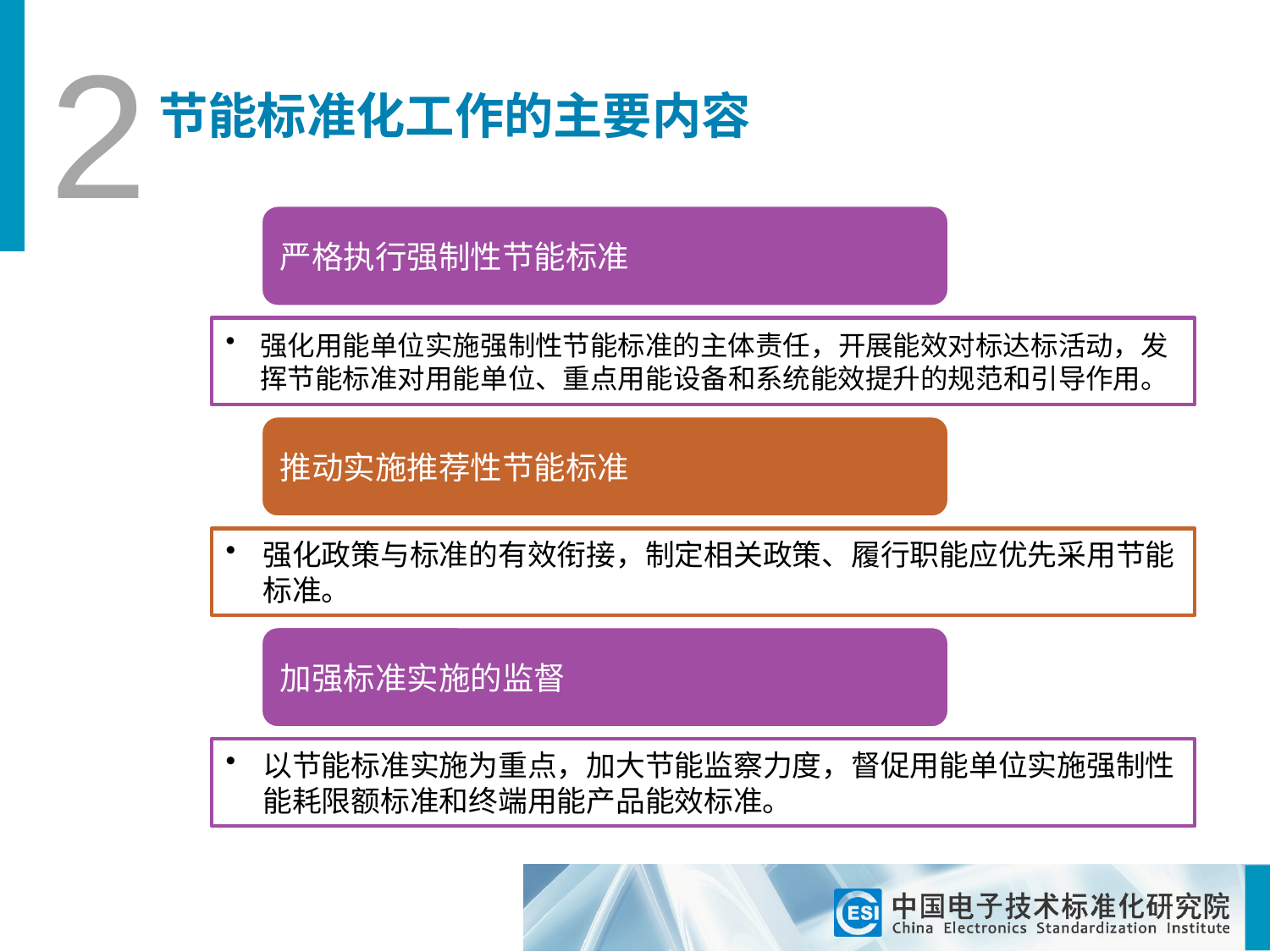

2
节能标准化工作的主要内容
严格执行强制性节能标准
推动实施推荐性节能标准
加强标准实施的监督
强化用能单位实施强制性节能标准的主体责任，开展能效对标达标活动，发挥节能标准对用能单位、重点用能设备和系统能效提升的规范和引导作用。
强化政策与标准的有效衔接，制定相关政策、履行职能应优先采用节能标准。
以节能标准实施为重点，加大节能监察力度，督促用能单位实施强制性能耗限额标准和终端用能产品能效标准。